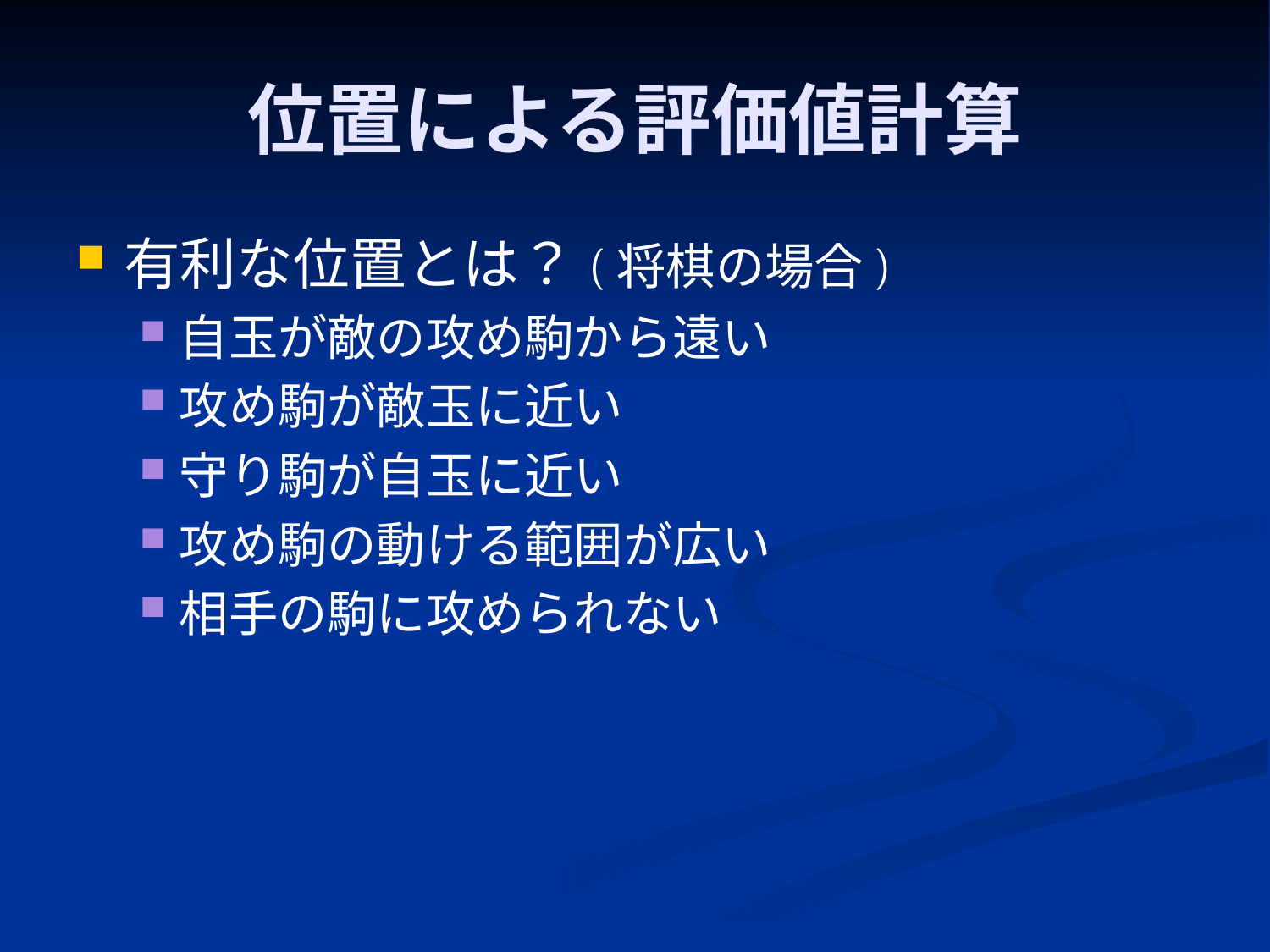

# 位置による評価値計算
有利な位置とは？(将棋の場合)
自玉が敵の攻め駒から遠い
攻め駒が敵玉に近い
守り駒が自玉に近い
攻め駒の動ける範囲が広い
相手の駒に攻められない